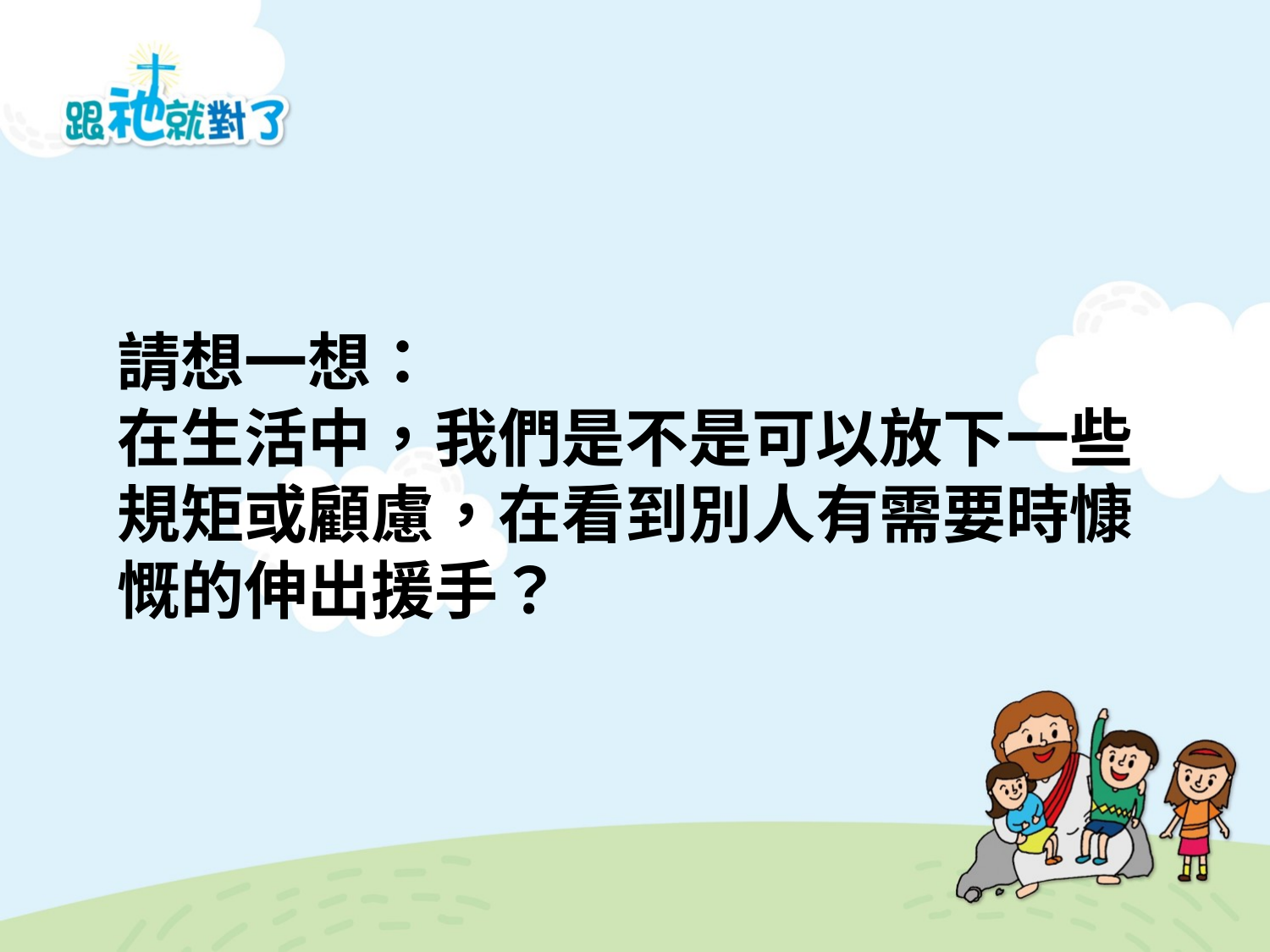

請想一想：
在生活中，我們是不是可以放下一些規矩或顧慮，在看到別人有需要時慷慨的伸出援手？